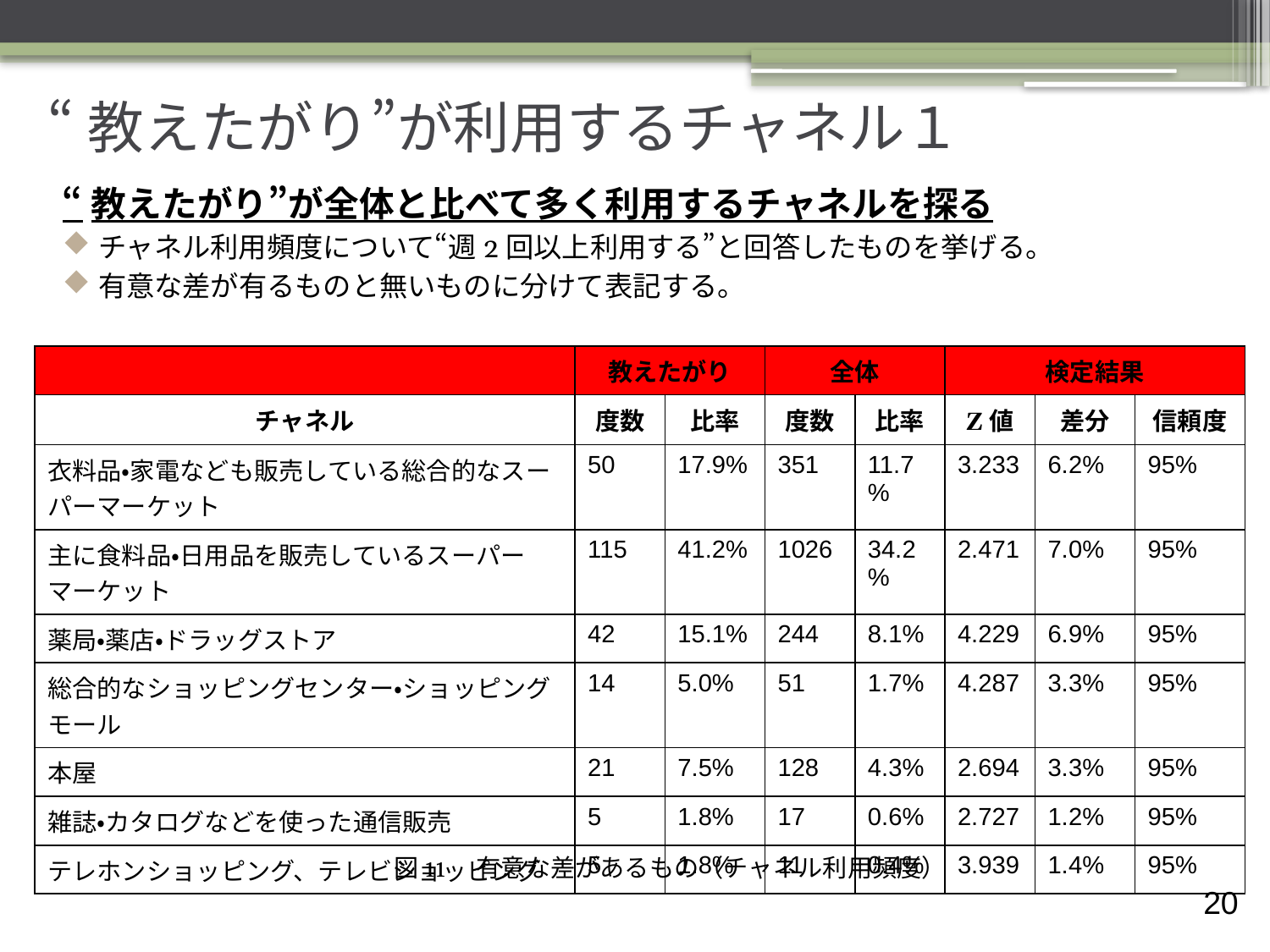

# “教えたがり”が利用するチャネル１
“教えたがり”が全体と比べて多く利用するチャネルを探る
チャネル利用頻度について“週2回以上利用する”と回答したものを挙げる。
有意な差が有るものと無いものに分けて表記する。

|  | 教えたがり |  | 全体 |  | 検定結果 |  |  |
| --- | --- | --- | --- | --- | --- | --- | --- |
| チャネル | 度数 | 比率 | 度数 | 比率 | Z値 | 差分 | 信頼度 |
| 衣料品・家電なども販売している総合的なスーパーマーケット | 50 | 17.9% | 351 | 11.7% | 3.233 | 6.2% | 95% |
| 主に食料品・日用品を販売しているスーパーマーケット | 115 | 41.2% | 1026 | 34.2% | 2.471 | 7.0% | 95% |
| 薬局・薬店・ドラッグストア | 42 | 15.1% | 244 | 8.1% | 4.229 | 6.9% | 95% |
| 総合的なショッピングセンター・ショッピングモール | 14 | 5.0% | 51 | 1.7% | 4.287 | 3.3% | 95% |
| 本屋 | 21 | 7.5% | 128 | 4.3% | 2.694 | 3.3% | 95% |
| 雑誌・カタログなどを使った通信販売 | 5 | 1.8% | 17 | 0.6% | 2.727 | 1.2% | 95% |
| テレホンショッピング、テレビショッピング | 5 | 1.8% | 11 | 0.4% | 3.939 | 1.4% | 95% |
図11　有意な差があるもの（チャネル利用頻度）

20